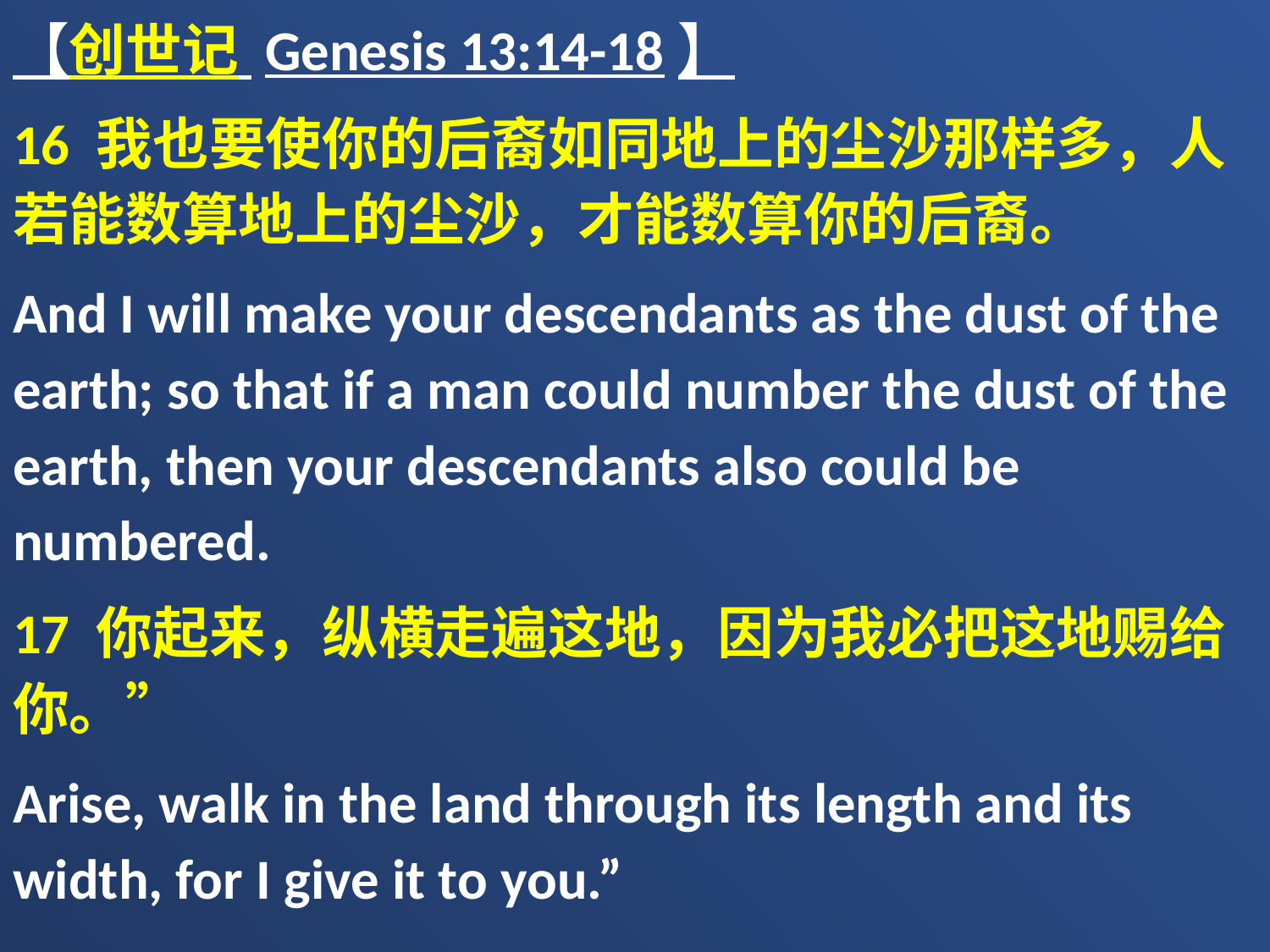

【创世记 Genesis 13:14-18】
16 我也要使你的后裔如同地上的尘沙那样多，人若能数算地上的尘沙，才能数算你的后裔。
And I will make your descendants as the dust of the earth; so that if a man could number the dust of the earth, then your descendants also could be numbered.
17 你起来，纵横走遍这地，因为我必把这地赐给你。”
Arise, walk in the land through its length and its width, for I give it to you.”